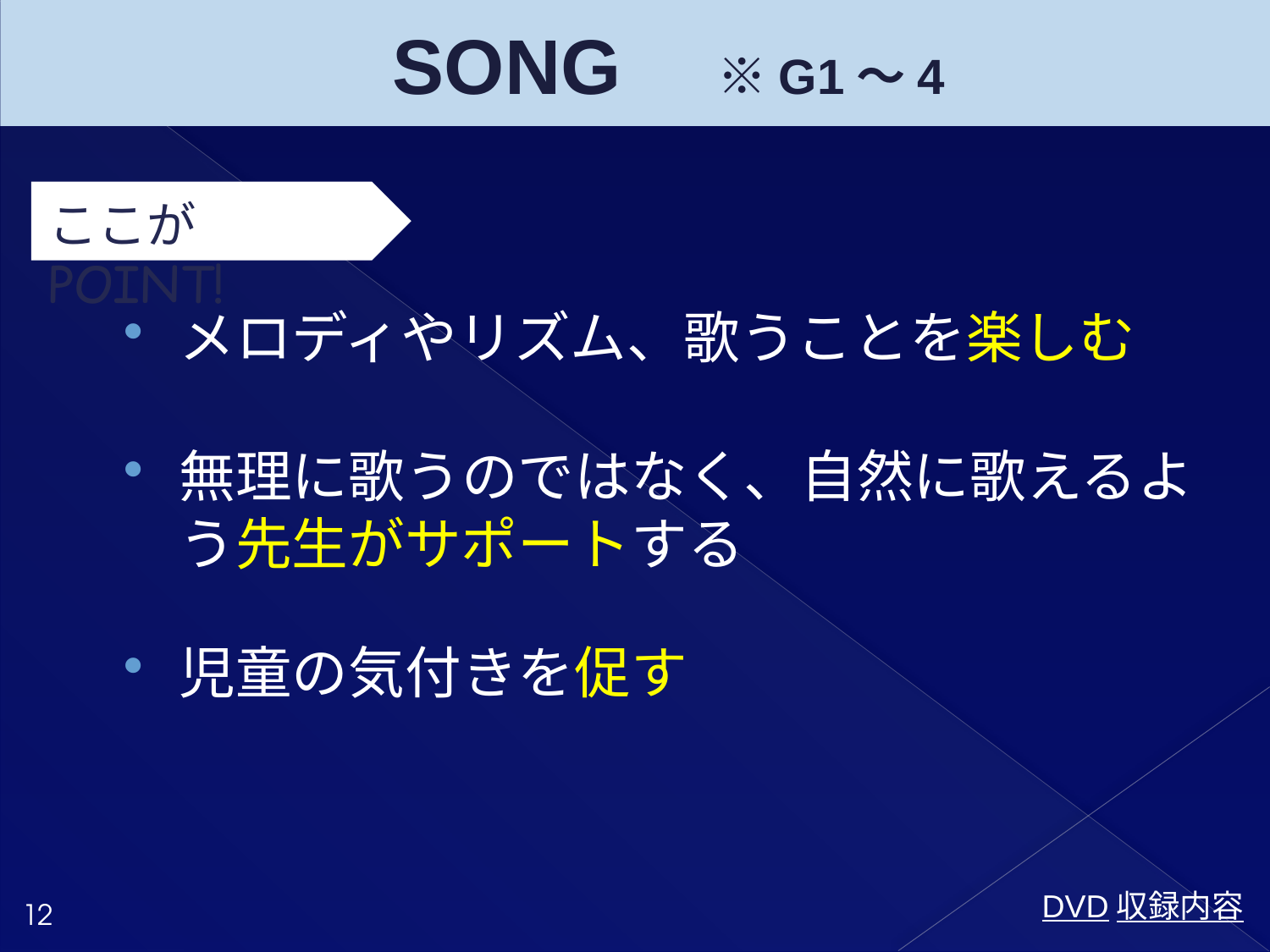

# SONG　※G1～4

ここがPOINT!
メロディやリズム、歌うことを楽しむ

無理に歌うのではなく、自然に歌えるよう先生がサポートする

児童の気付きを促す
DVD収録内容
12